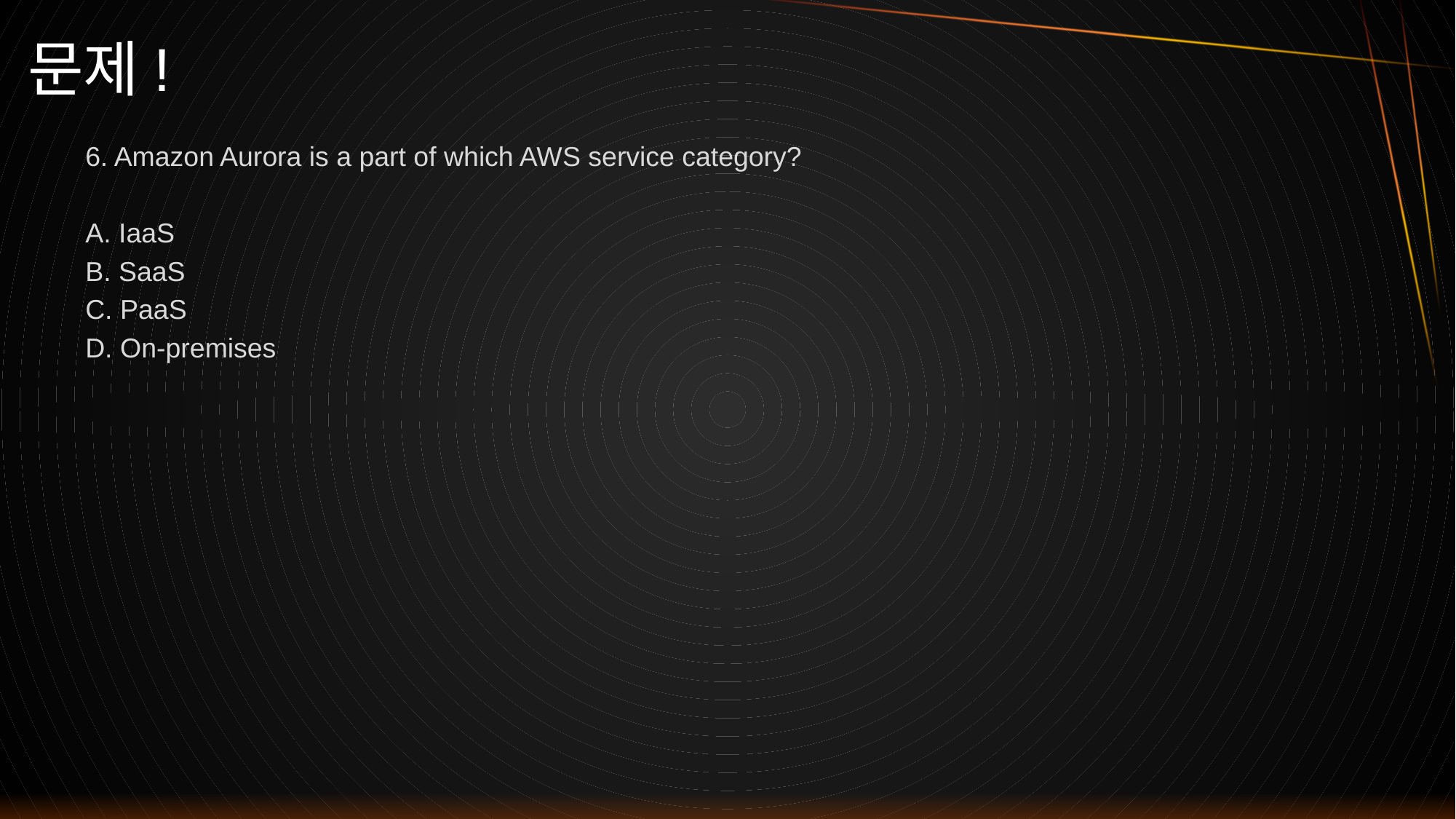

# 문제!
6. Amazon Aurora is a part of which AWS service category?

A. IaaS
B. SaaS
C. PaaS
D. On-premises